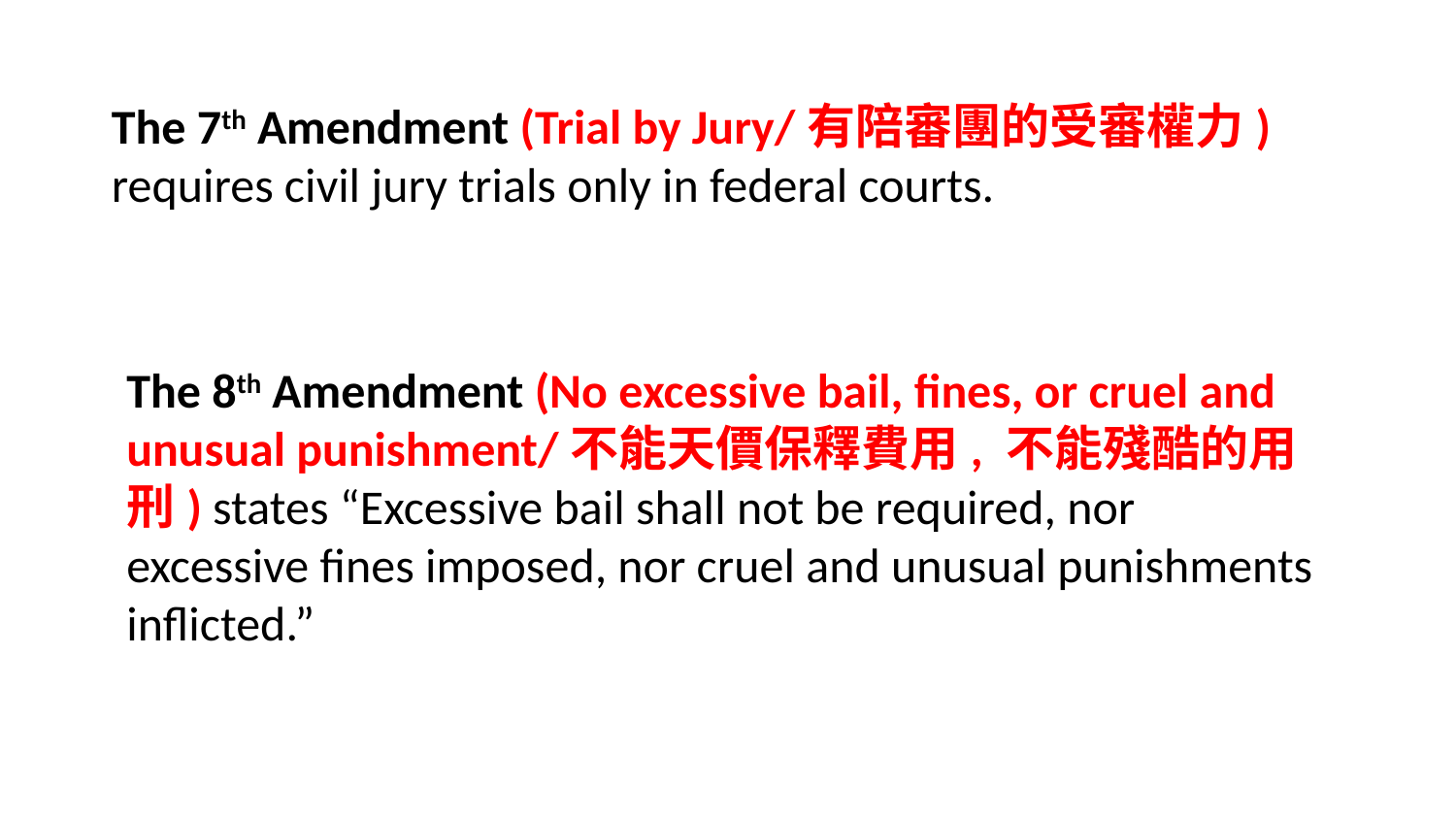

The 7th Amendment (Trial by Jury/有陪審團的受審權力) requires civil jury trials only in federal courts.
The 8th Amendment (No excessive bail, fines, or cruel and unusual punishment/不能天價保釋費用, 不能殘酷的用刑) states “Excessive bail shall not be required, nor excessive fines imposed, nor cruel and unusual punishments inflicted.”